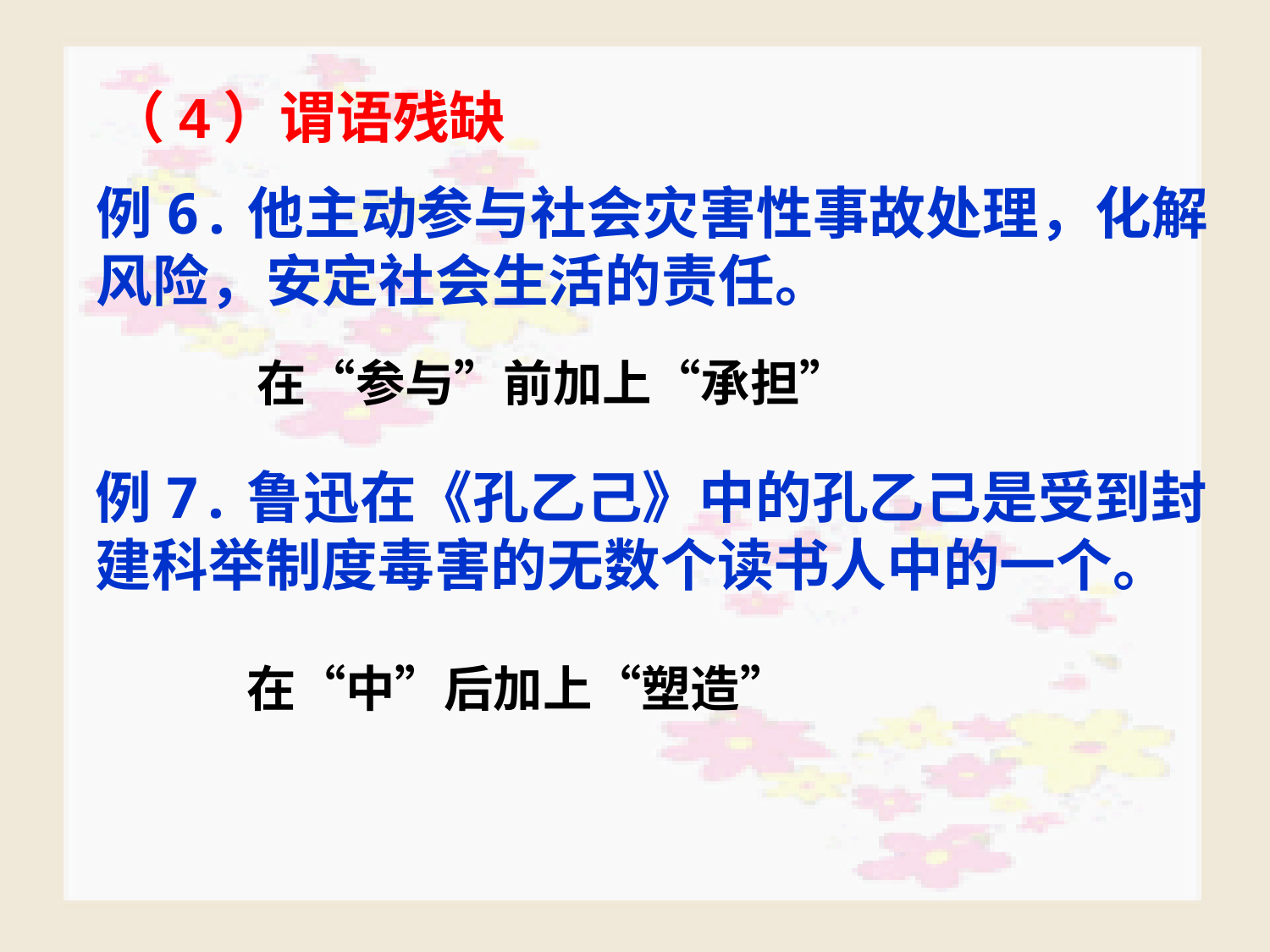

（4）谓语残缺
例6.他主动参与社会灾害性事故处理，化解
风险，安定社会生活的责任。
在“参与”前加上“承担”
例7.鲁迅在《孔乙己》中的孔乙己是受到封
建科举制度毒害的无数个读书人中的一个。
在“中”后加上“塑造”